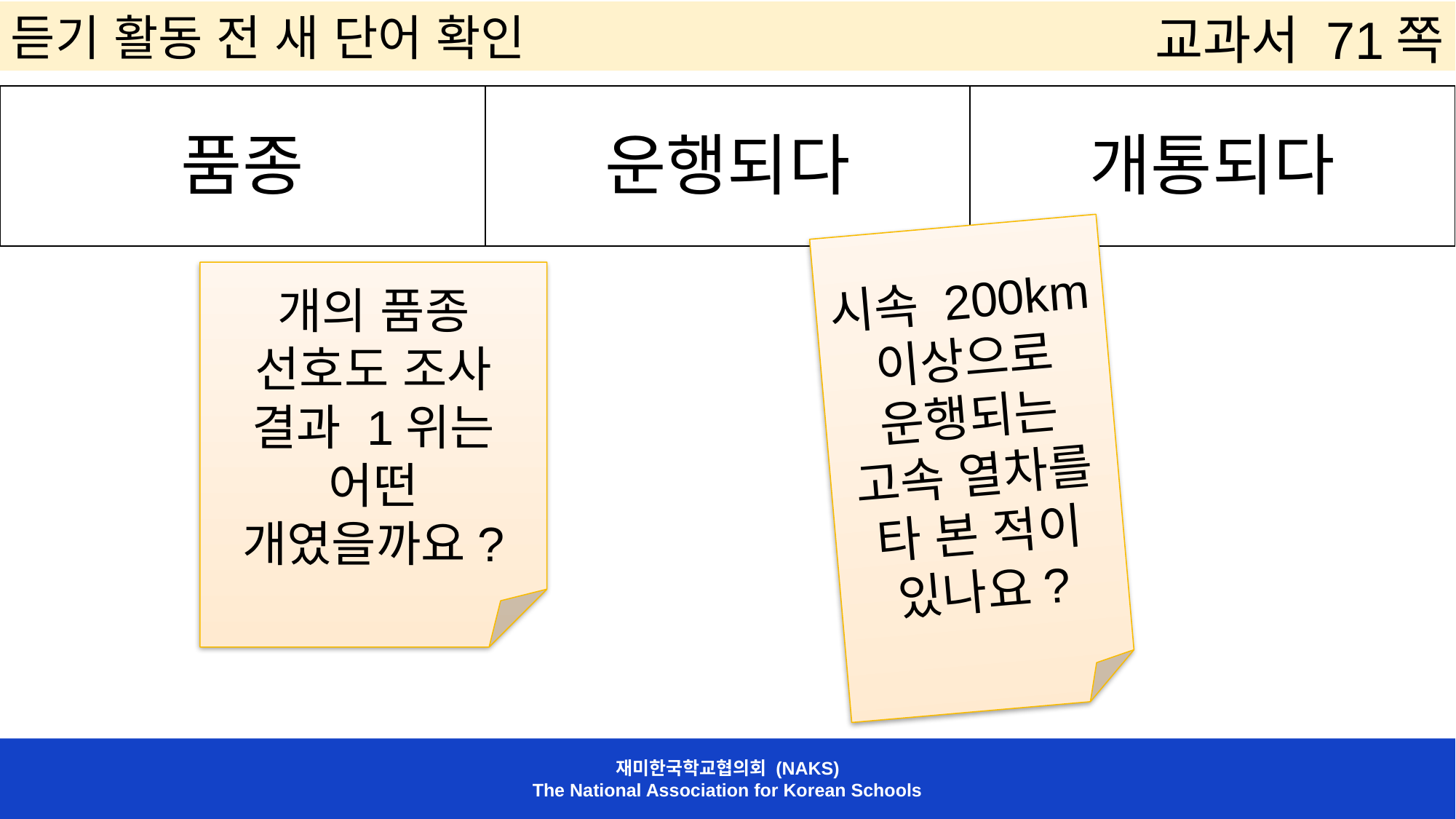

듣기 활동 전 새 단어 확인
교과서 71쪽
| 품종 | 운행되다 | 개통되다 |
| --- | --- | --- |
시속 200km 이상으로 운행되는 고속 열차를 타 본 적이 있나요?
개의 품종 선호도 조사 결과 1위는 어떤 개였을까요?
재미한국학교협의회 (NAKS)
The National Association for Korean Schools